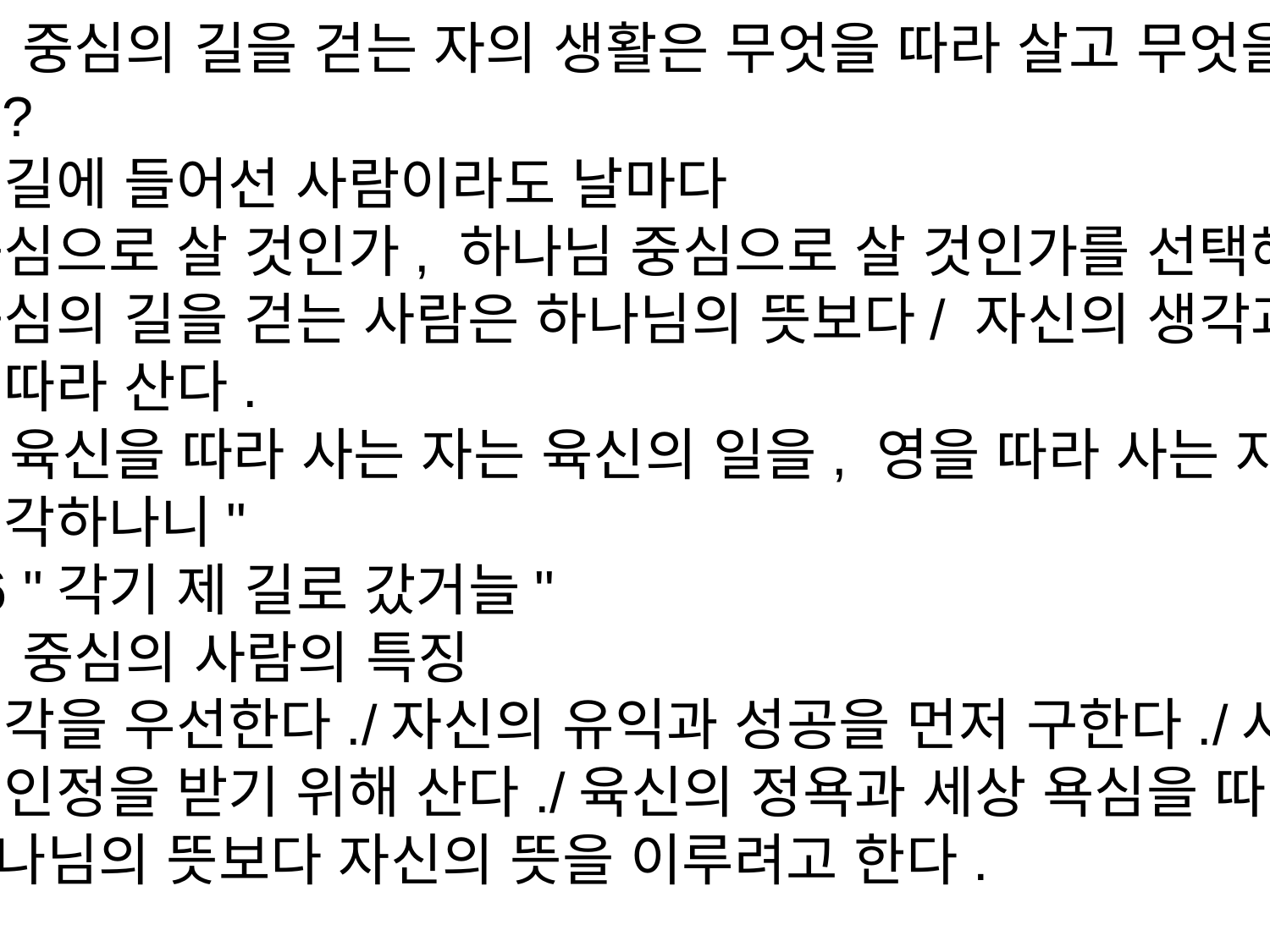

◆자기 중심의 길을 걷는 자의 생활은 무엇을 따라 살고 무엇을 위해 사는가?
생명의 길에 들어선 사람이라도 날마다
자기 중심으로 살 것인가, 하나님 중심으로 살 것인가를 선택해야 함.
자기 중심의 길을 걷는 사람은 하나님의 뜻보다/ 자신의 생각과 욕심, 감정을 따라 산다.
롬8:5"육신을 따라 사는 자는 육신의 일을, 영을 따라 사는 자는 영의 일을 생각하나니"
사53:6 "각기 제 길로 갔거늘"
◆자기 중심의 사람의 특징
자기 생각을 우선한다./자신의 유익과 성공을 먼저 구한다./사람의 칭찬과 인정을 받기 위해 산다./육신의 정욕과 세상 욕심을 따라간다./하나님의 뜻보다 자신의 뜻을 이루려고 한다.